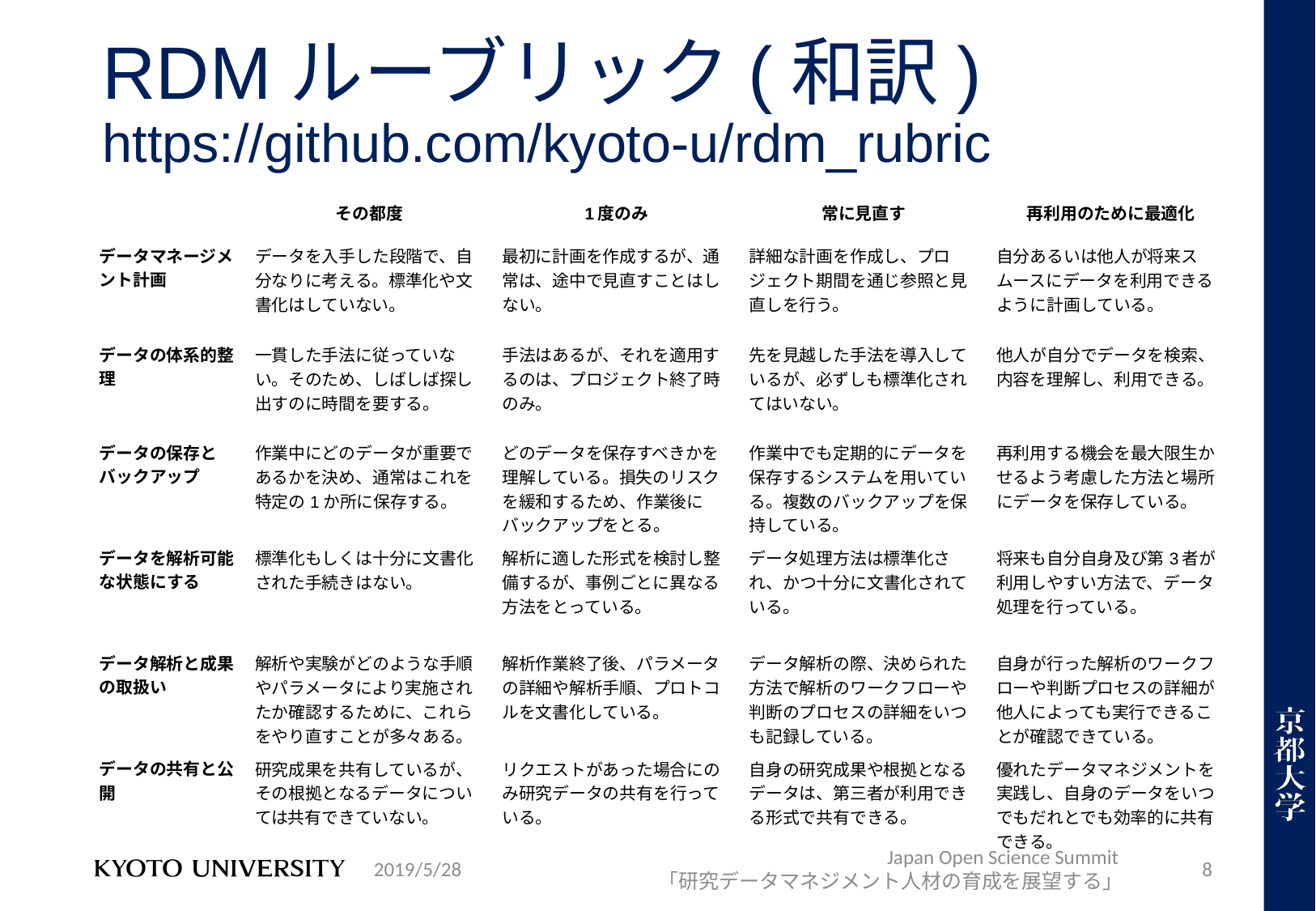

# RDMルーブリック(和訳) https://github.com/kyoto-u/rdm_rubric
|  | その都度 | 1度のみ | 常に見直す | 再利用のために最適化 |
| --- | --- | --- | --- | --- |
| データマネージメント計画 | データを入手した段階で、自分なりに考える。標準化や文書化はしていない。 | 最初に計画を作成するが、通常は、途中で見直すことはしない。 | 詳細な計画を作成し、プロジェクト期間を通じ参照と見直しを行う。 | 自分あるいは他人が将来スムースにデータを利用できるように計画している。 |
| データの体系的整理 | 一貫した手法に従っていない。そのため、しばしば探し出すのに時間を要する。 | 手法はあるが、それを適用するのは、プロジェクト終了時のみ。 | 先を見越した手法を導入しているが、必ずしも標準化されてはいない。 | 他人が自分でデータを検索、内容を理解し、利用できる。 |
| データの保存とバックアップ | 作業中にどのデータが重要であるかを決め、通常はこれを特定の1か所に保存する。 | どのデータを保存すべきかを理解している。損失のリスクを緩和するため、作業後にバックアップをとる。 | 作業中でも定期的にデータを保存するシステムを用いている。複数のバックアップを保持している。 | 再利用する機会を最大限生かせるよう考慮した方法と場所にデータを保存している。 |
| データを解析可能な状態にする | 標準化もしくは十分に文書化された手続きはない。 | 解析に適した形式を検討し整備するが、事例ごとに異なる方法をとっている。 | データ処理方法は標準化され、かつ十分に文書化されている。 | 将来も自分自身及び第3者が利用しやすい方法で、データ処理を行っている。 |
| データ解析と成果の取扱い | 解析や実験がどのような手順やパラメータにより実施されたか確認するために、これらをやり直すことが多々ある。 | 解析作業終了後、パラメータの詳細や解析手順、プロトコルを文書化している。 | データ解析の際、決められた方法で解析のワークフローや判断のプロセスの詳細をいつも記録している。 | 自身が行った解析のワークフローや判断プロセスの詳細が他人によっても実行できることが確認できている。 |
| データの共有と公開 | 研究成果を共有しているが、その根拠となるデータについては共有できていない。 | リクエストがあった場合にのみ研究データの共有を行っている。 | 自身の研究成果や根拠となるデータは、第三者が利用できる形式で共有できる。 | 優れたデータマネジメントを実践し、自身のデータをいつでもだれとでも効率的に共有できる。 |
2019/5/28
Japan Open Science Summit
「研究データマネジメント人材の育成を展望する」
8